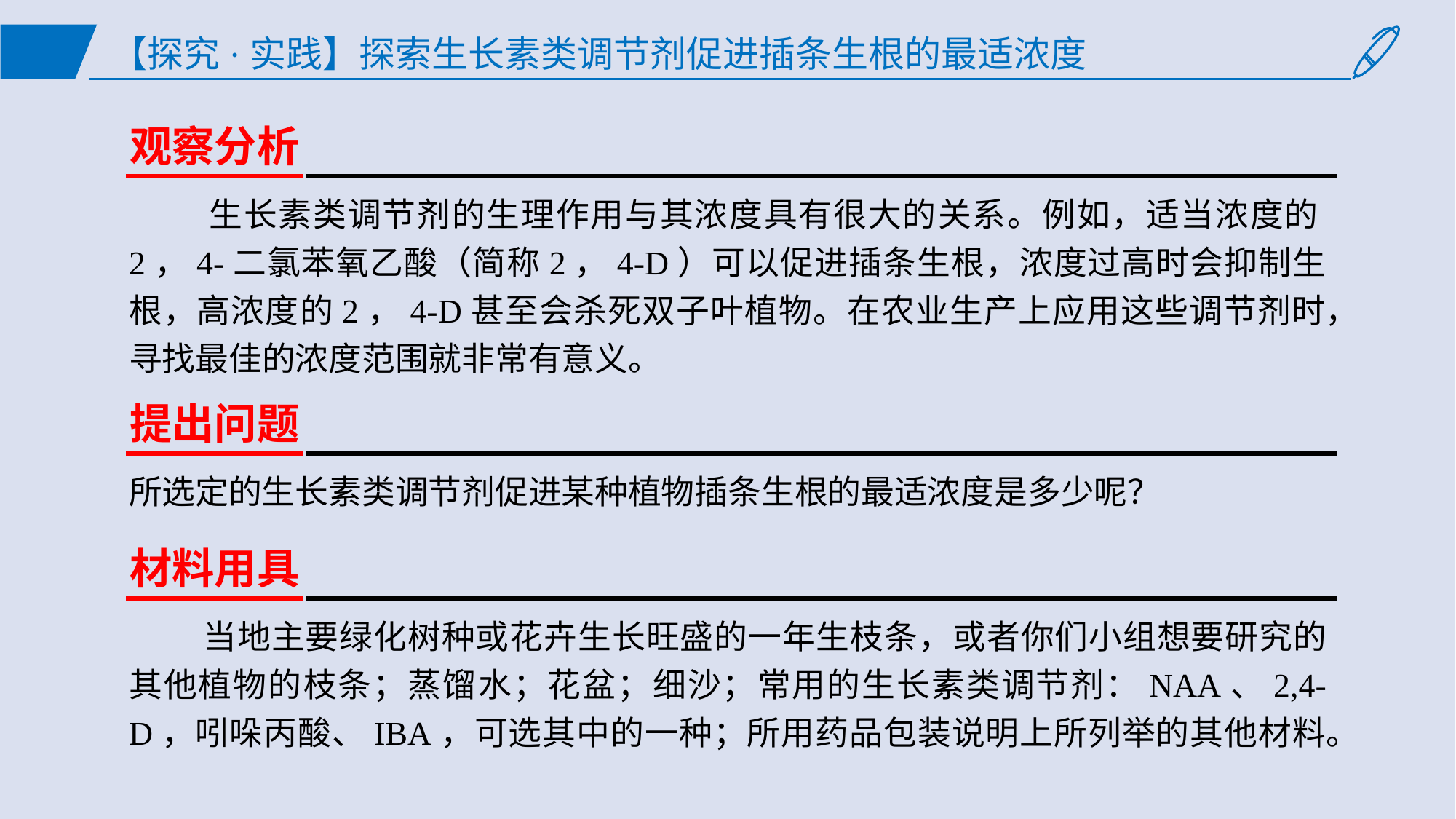

# 【探究·实践】探索生长素类调节剂促进插条生根的最适浓度
观察分析
        生长素类调节剂的生理作用与其浓度具有很大的关系。例如，适当浓度的2，4-二氯苯氧乙酸（简称2，4-D）可以促进插条生根，浓度过高时会抑制生根，高浓度的2，4-D甚至会杀死双子叶植物。在农业生产上应用这些调节剂时，寻找最佳的浓度范围就非常有意义。
提出问题
所选定的生长素类调节剂促进某种植物插条生根的最适浓度是多少呢？
材料用具
        当地主要绿化树种或花卉生长旺盛的一年生枝条，或者你们小组想要研究的其他植物的枝条；蒸馏水；花盆；细沙；常用的生长素类调节剂：NAA、2,4-D，吲哚丙酸、IBA，可选其中的一种；所用药品包装说明上所列举的其他材料。